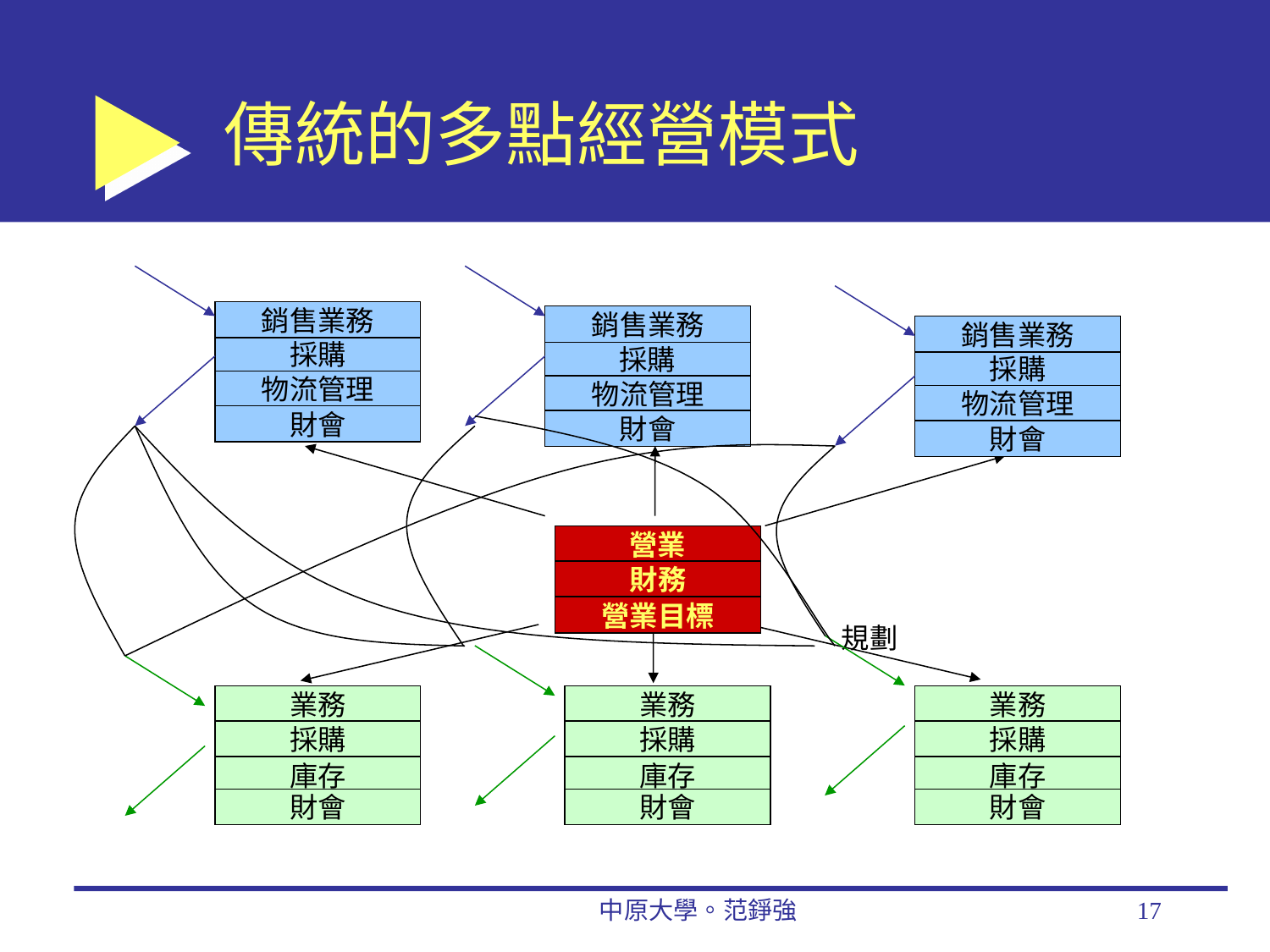

# 傳統的多點經營模式

銷售業務
採購
物流管理
財會

銷售業務
採購
物流管理
財會

銷售業務
採購
物流管理
財會

規劃
營業
財務
營業目標

業務
採購
庫存
財會

業務
採購
庫存
財會

業務
採購
庫存
財會

中原大學。范錚強
17